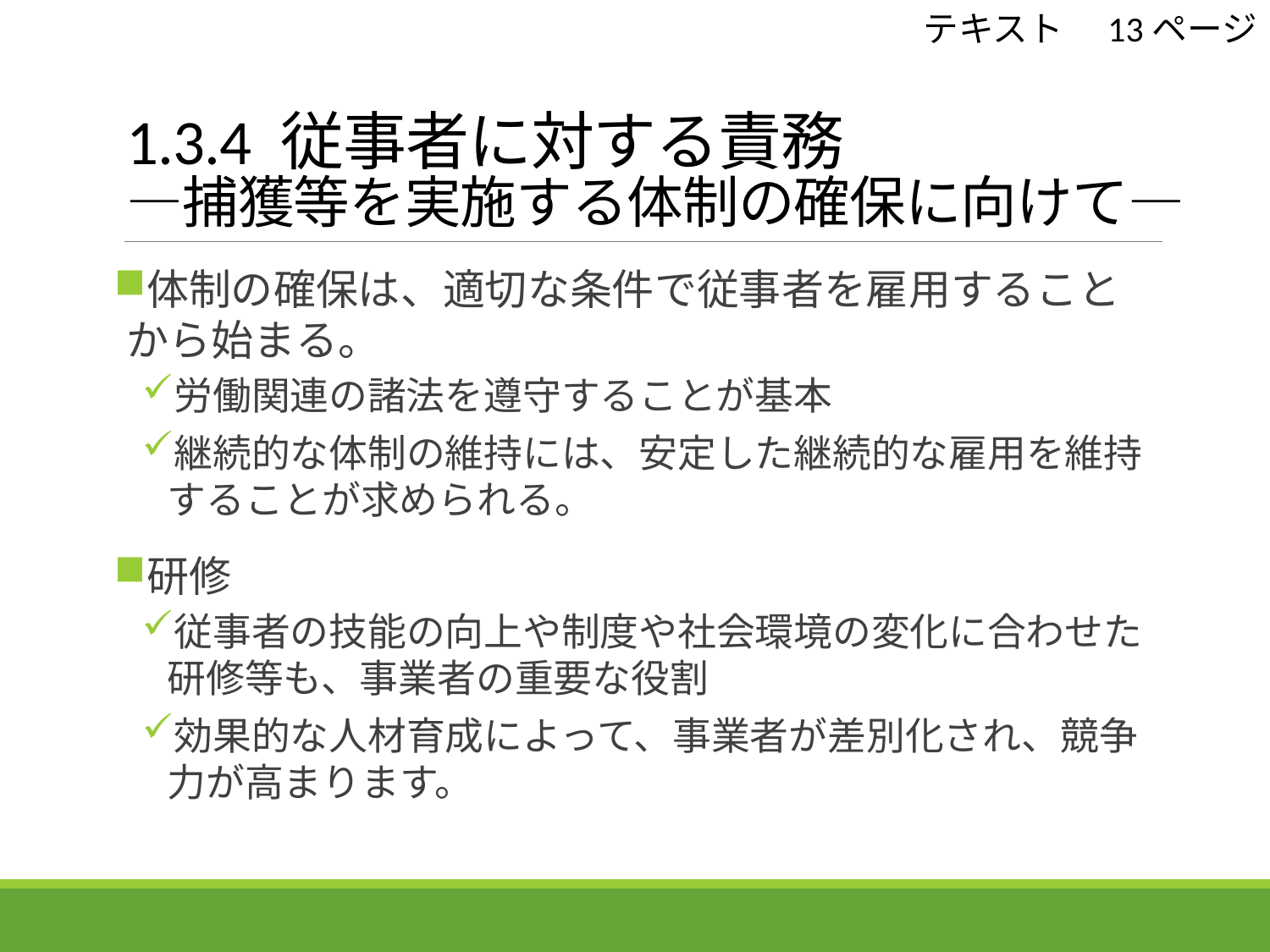

テキスト　13ページ
# 1.3.4 従事者に対する責務 ―捕獲等を実施する体制の確保に向けて―
体制の確保は、適切な条件で従事者を雇用することから始まる。
労働関連の諸法を遵守することが基本
継続的な体制の維持には、安定した継続的な雇用を維持することが求められる。
研修
従事者の技能の向上や制度や社会環境の変化に合わせた研修等も、事業者の重要な役割
効果的な人材育成によって、事業者が差別化され、競争力が高まります。